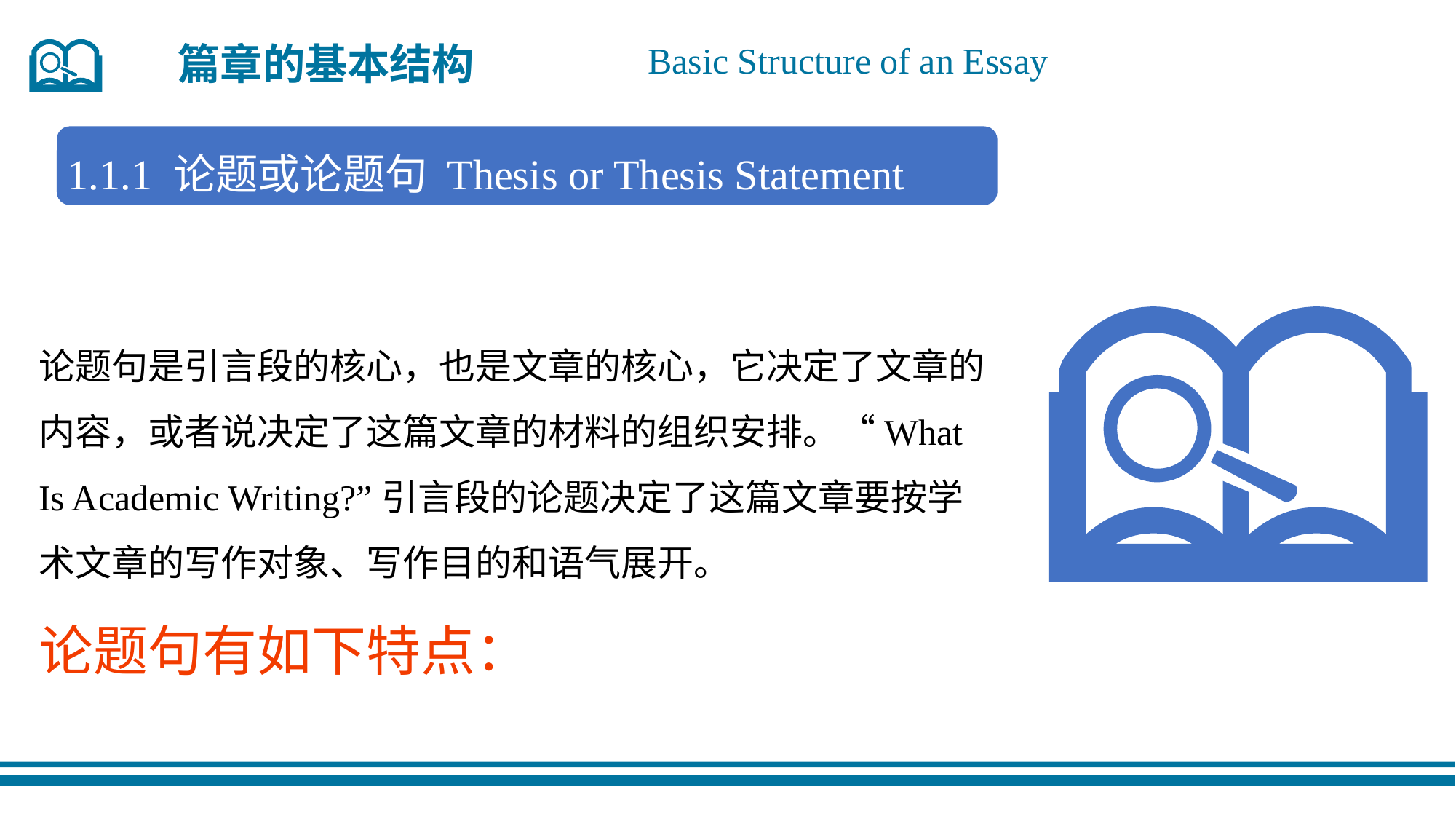

篇章的基本结构
Basic Structure of an Essay

1.1.1 论题或论题句 Thesis or Thesis Statement
论题句是引言段的核心，也是文章的核心，它决定了文章的内容，或者说决定了这篇文章的材料的组织安排。“What Is Academic Writing?”引言段的论题决定了这篇文章要按学术文章的写作对象、写作目的和语气展开。
论题句有如下特点：